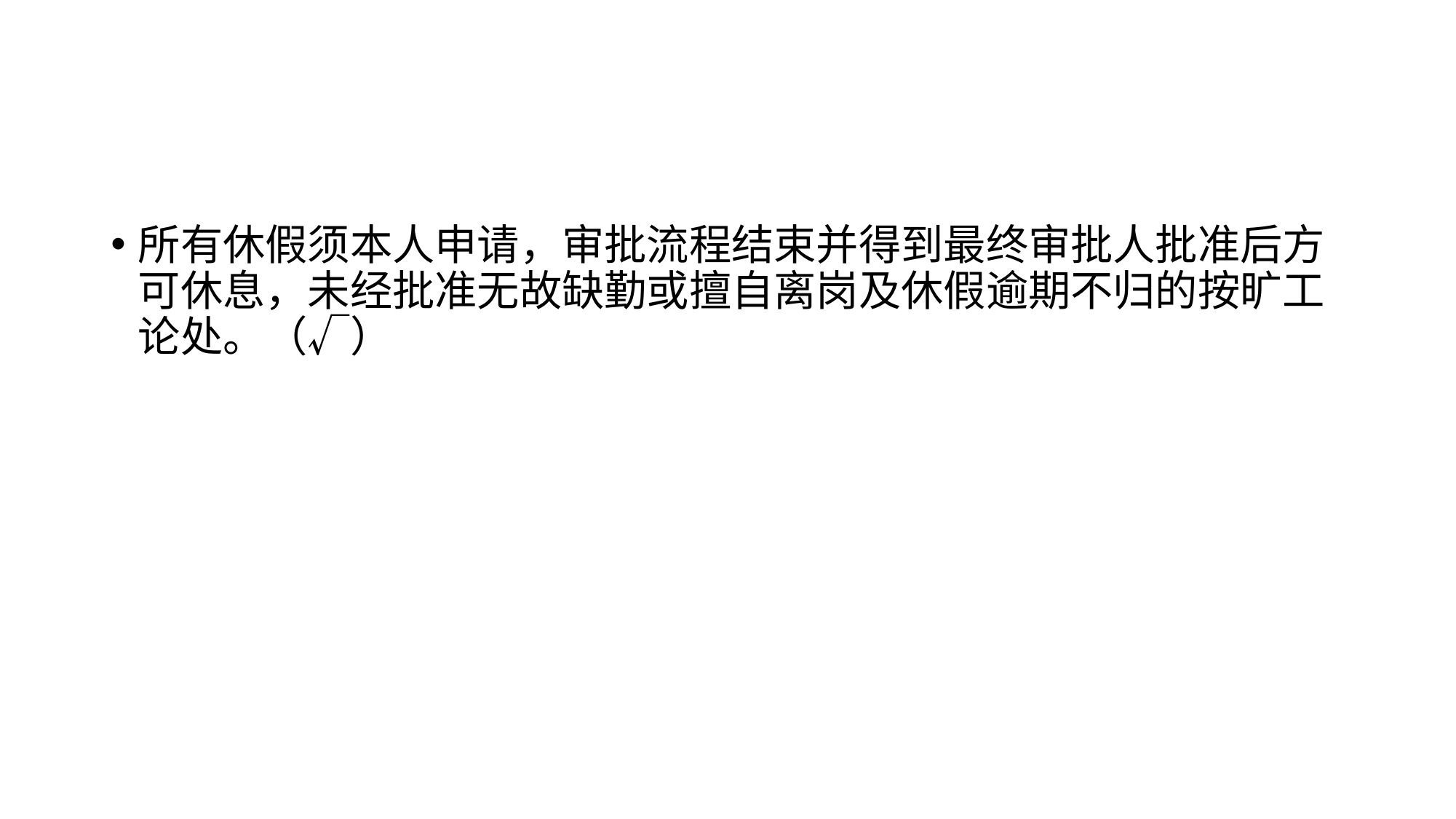

#
所有休假须本人申请，审批流程结束并得到最终审批人批准后方可休息，未经批准无故缺勤或擅自离岗及休假逾期不归的按旷工论处。（√）